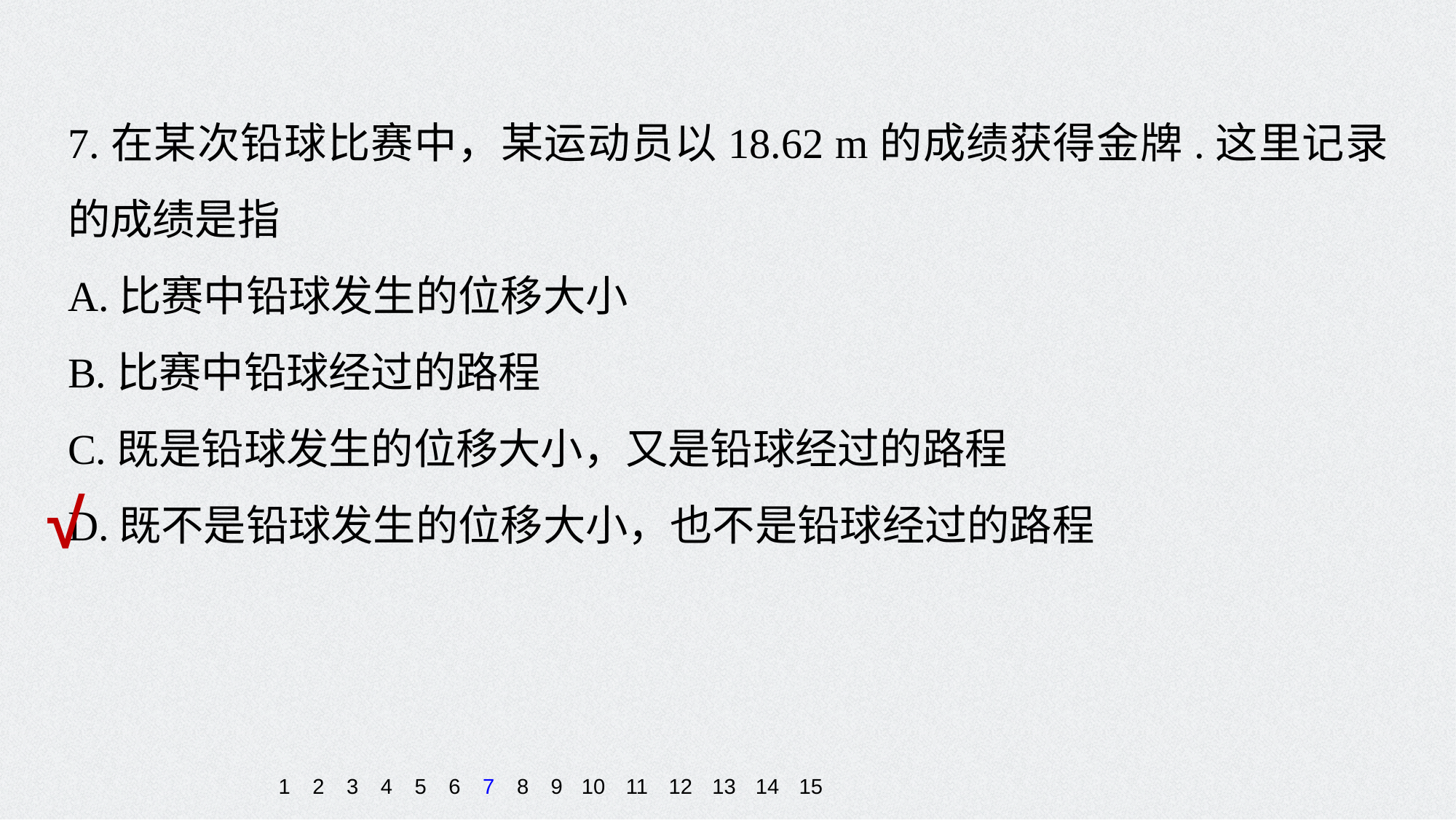

7.在某次铅球比赛中，某运动员以18.62 m的成绩获得金牌.这里记录的成绩是指
A.比赛中铅球发生的位移大小
B.比赛中铅球经过的路程
C.既是铅球发生的位移大小，又是铅球经过的路程
D.既不是铅球发生的位移大小，也不是铅球经过的路程
√
1
2
3
4
5
6
7
8
9
10
11
12
13
14
15